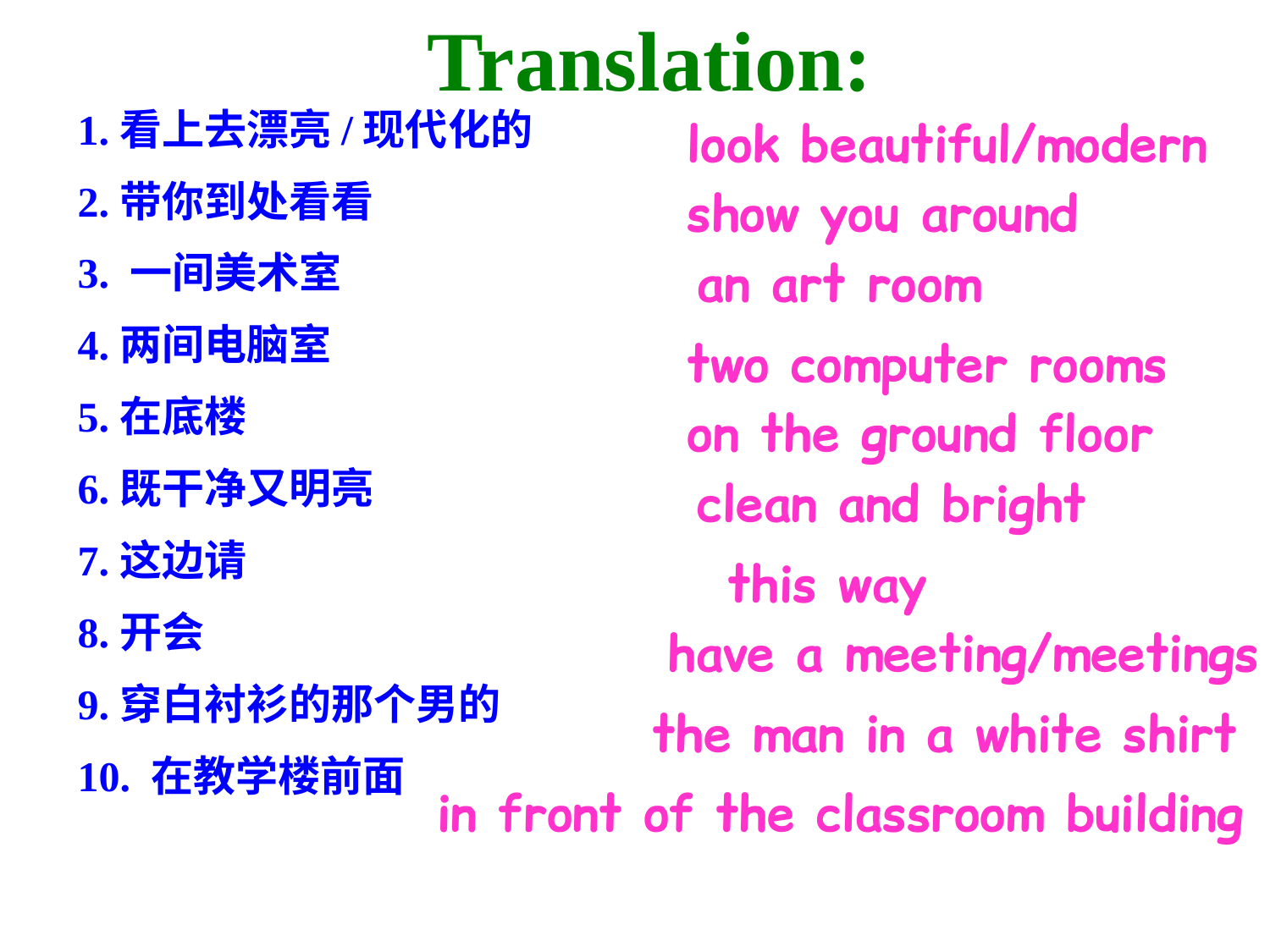

Translation:
1.看上去漂亮/现代化的
2.带你到处看看
3. 一间美术室
4.两间电脑室
5.在底楼
6.既干净又明亮
7.这边请
8.开会
9.穿白衬衫的那个男的
10. 在教学楼前面
look beautiful/modern
show you around
an art room
two computer rooms
on the ground floor
clean and bright
this way
have a meeting/meetings
the man in a white shirt
in front of the classroom building